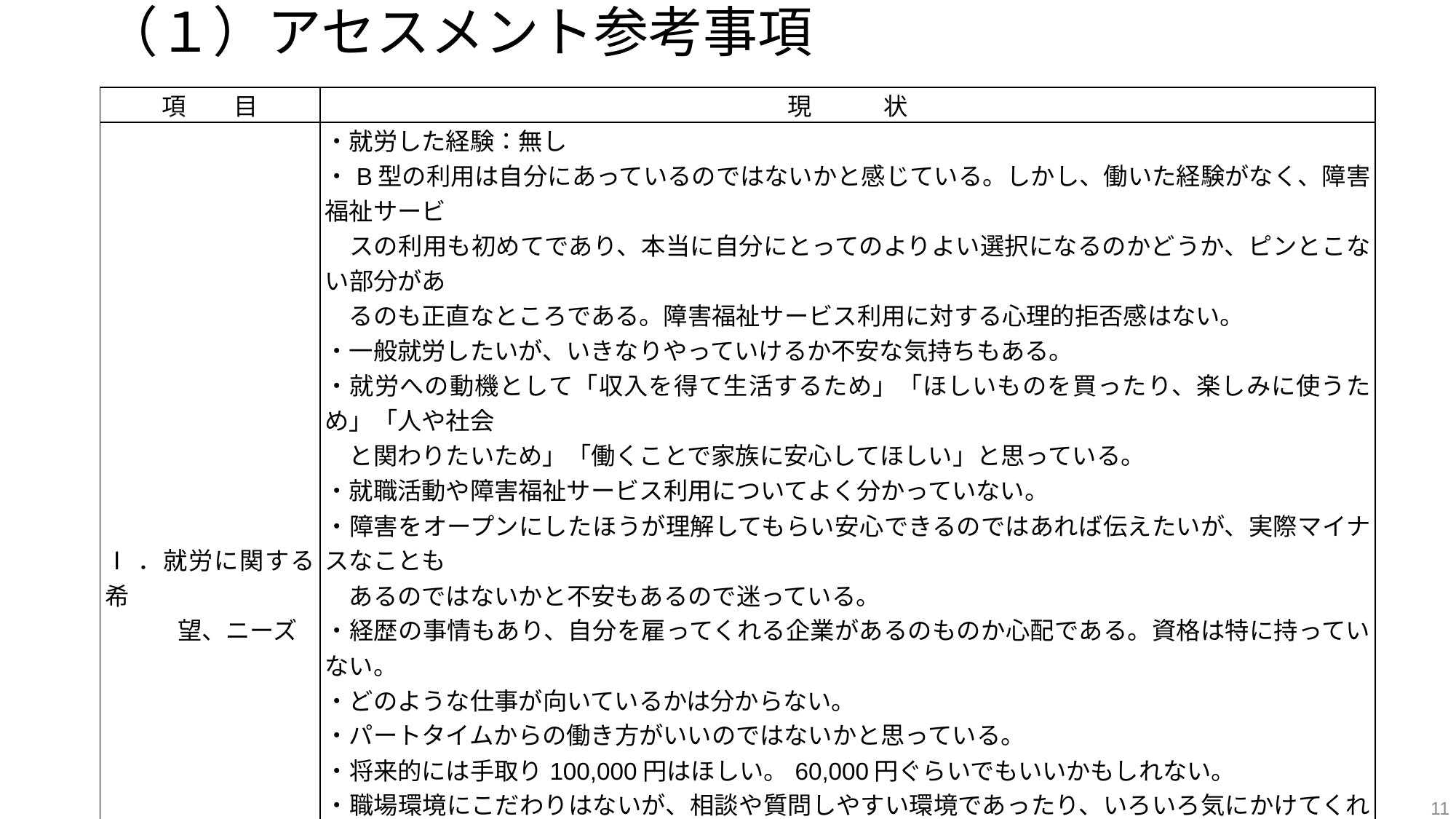

# （１）アセスメント参考事項
| 項　　目 | 現　　　状 |
| --- | --- |
| Ⅰ．就労に関する希 　　　望、ニーズ | ・就労した経験：無し ・B型の利用は自分にあっているのではないかと感じている。しかし、働いた経験がなく、障害福祉サービ 　スの利用も初めてであり、本当に自分にとってのよりよい選択になるのかどうか、ピンとこない部分があ 　るのも正直なところである。障害福祉サービス利用に対する心理的拒否感はない。 ・一般就労したいが、いきなりやっていけるか不安な気持ちもある。 ・就労への動機として「収入を得て生活するため」「ほしいものを買ったり、楽しみに使うため」「人や社会　　 　と関わりたいため」「働くことで家族に安心してほしい」と思っている。 ・就職活動や障害福祉サービス利用についてよく分かっていない。 ・障害をオープンにしたほうが理解してもらい安心できるのではあれば伝えたいが、実際マイナスなことも 　あるのではないかと不安もあるので迷っている。 ・経歴の事情もあり、自分を雇ってくれる企業があるのものか心配である。資格は特に持っていない。 ・どのような仕事が向いているかは分からない。 ・パートタイムからの働き方がいいのではないかと思っている。 ・将来的には手取り100,000円はほしい。60,000円ぐらいでもいいかもしれない。 ・職場環境にこだわりはないが、相談や質問しやすい環境であったり、いろいろ気にかけてくれる人がいた 　方が安心かもしれない。 ・屋内の作業の方がいい。 ・赤ちゃんの泣き声や花火の音は苦手だが、大きい音が全般的に苦手というわけではない。 ・「使用した物は必ず元の位置に戻す」「音は一定の大きさであるべき（ドアの開閉）」という認知の硬さも 　みられる。相手に対してイライラしてしまうことがある。 |
11